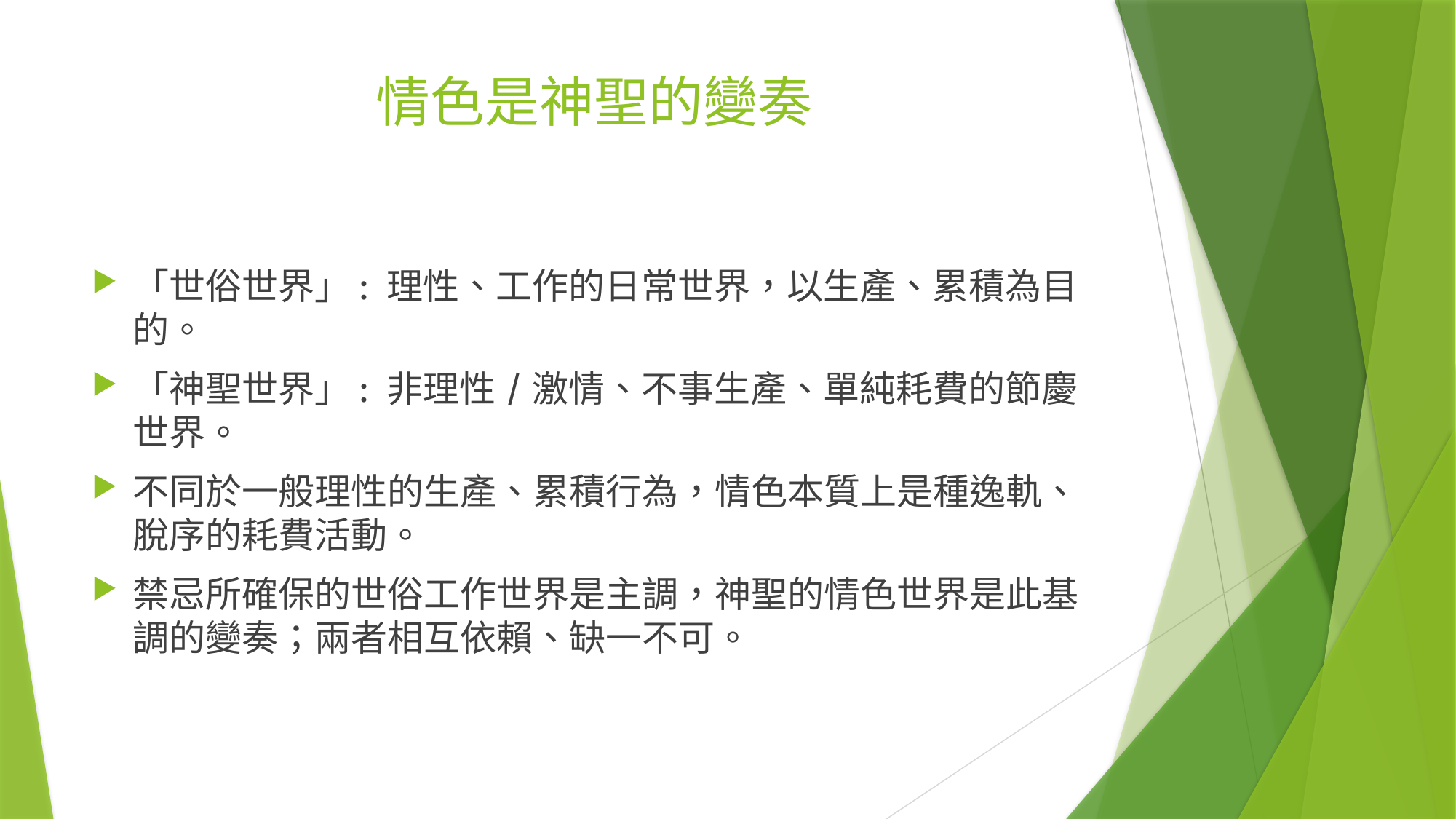

# 情色是神聖的變奏
「世俗世界」: 理性、工作的日常世界，以生產、累積為目的。
「神聖世界」: 非理性/激情、不事生產、單純耗費的節慶世界。
不同於一般理性的生產、累積行為，情色本質上是種逸軌、脫序的耗費活動。
禁忌所確保的世俗工作世界是主調，神聖的情色世界是此基調的變奏；兩者相互依賴、缺一不可。